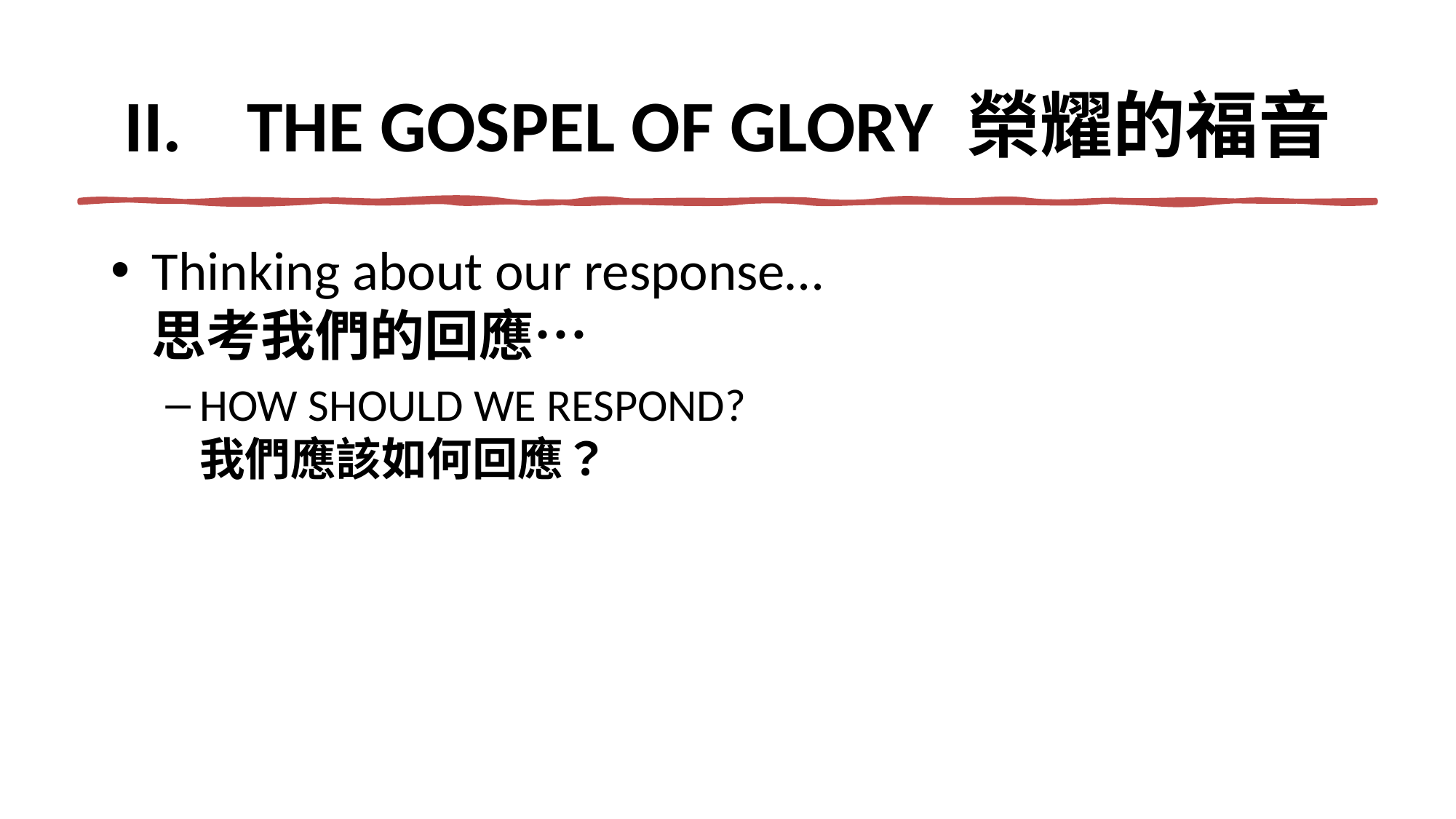

# THE GOSPEL OF GLORY 榮耀的福音

Thinking about our response…
思考我們的回應…
HOW SHOULD WE RESPOND?
我們應該如何回應？